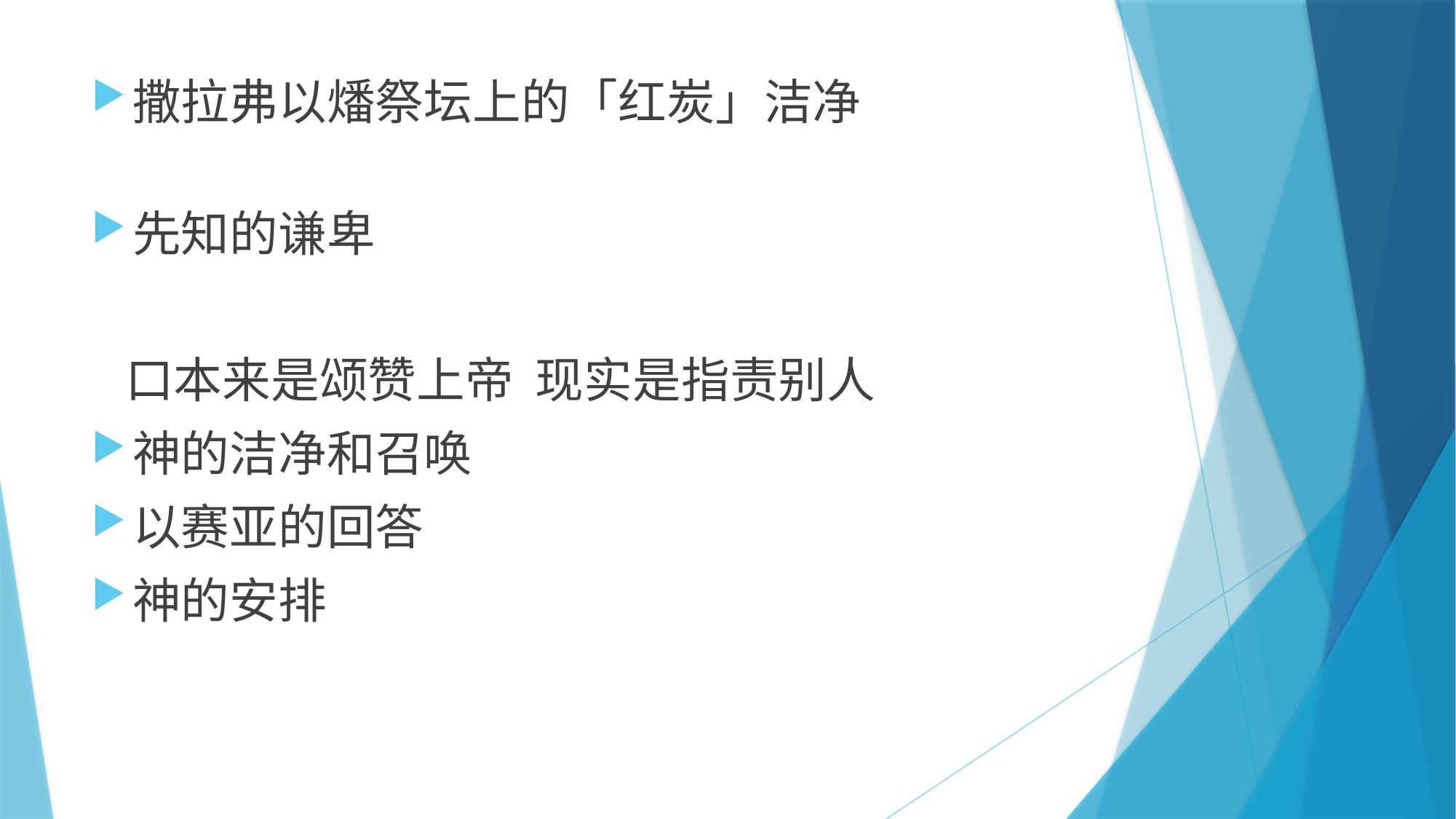

撒拉弗以燔祭坛上的「红炭」洁净
先知的谦卑

  口本来是颂赞上帝  现实是指责别人
神的洁净和召唤
以赛亚的回答
神的安排